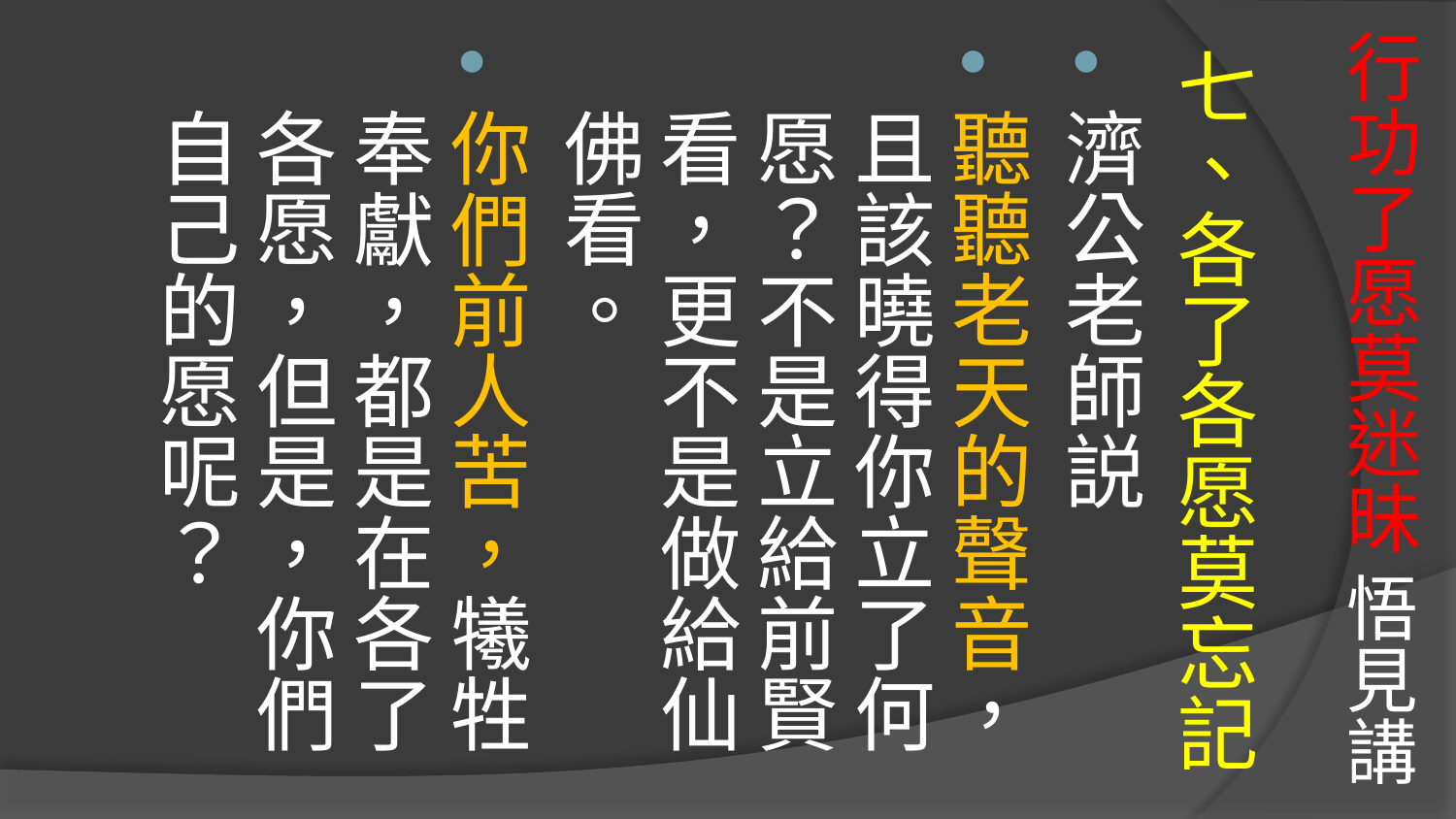

# 行功了愿莫迷昧 悟見講
七、各了各愿莫忘記
濟公老師説
聽聽老天的聲音，且該曉得你立了何愿？不是立給前賢看，更不是做給仙佛看。
你們前人苦，犧牲奉獻，都是在各了各愿，但是，你們自己的愿呢？